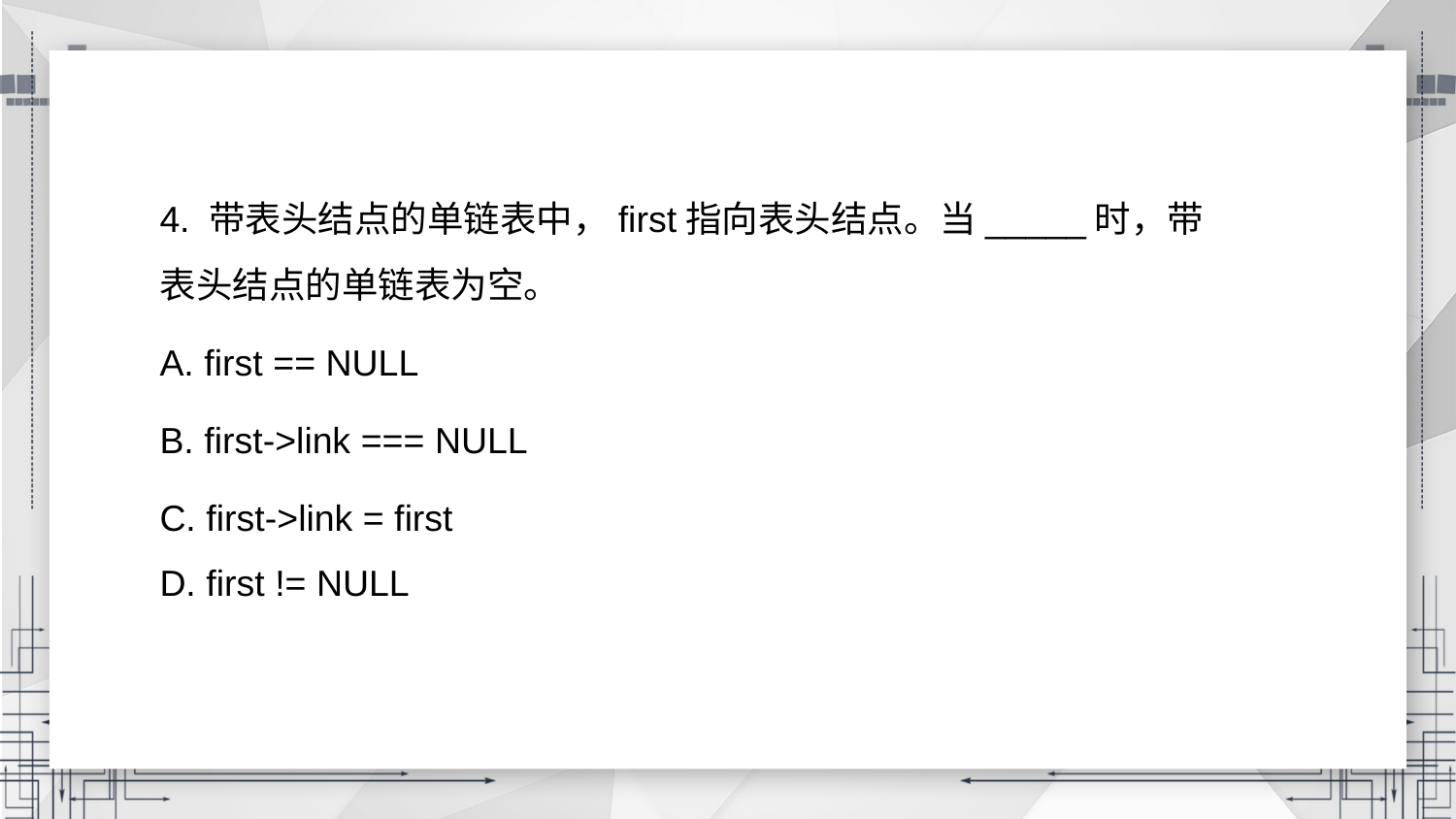

4. 带表头结点的单链表中，first指向表头结点。当_____时，带表头结点的单链表为空。
A. first == NULL
B. first->link === NULL
C. first->link = first
D. first != NULL